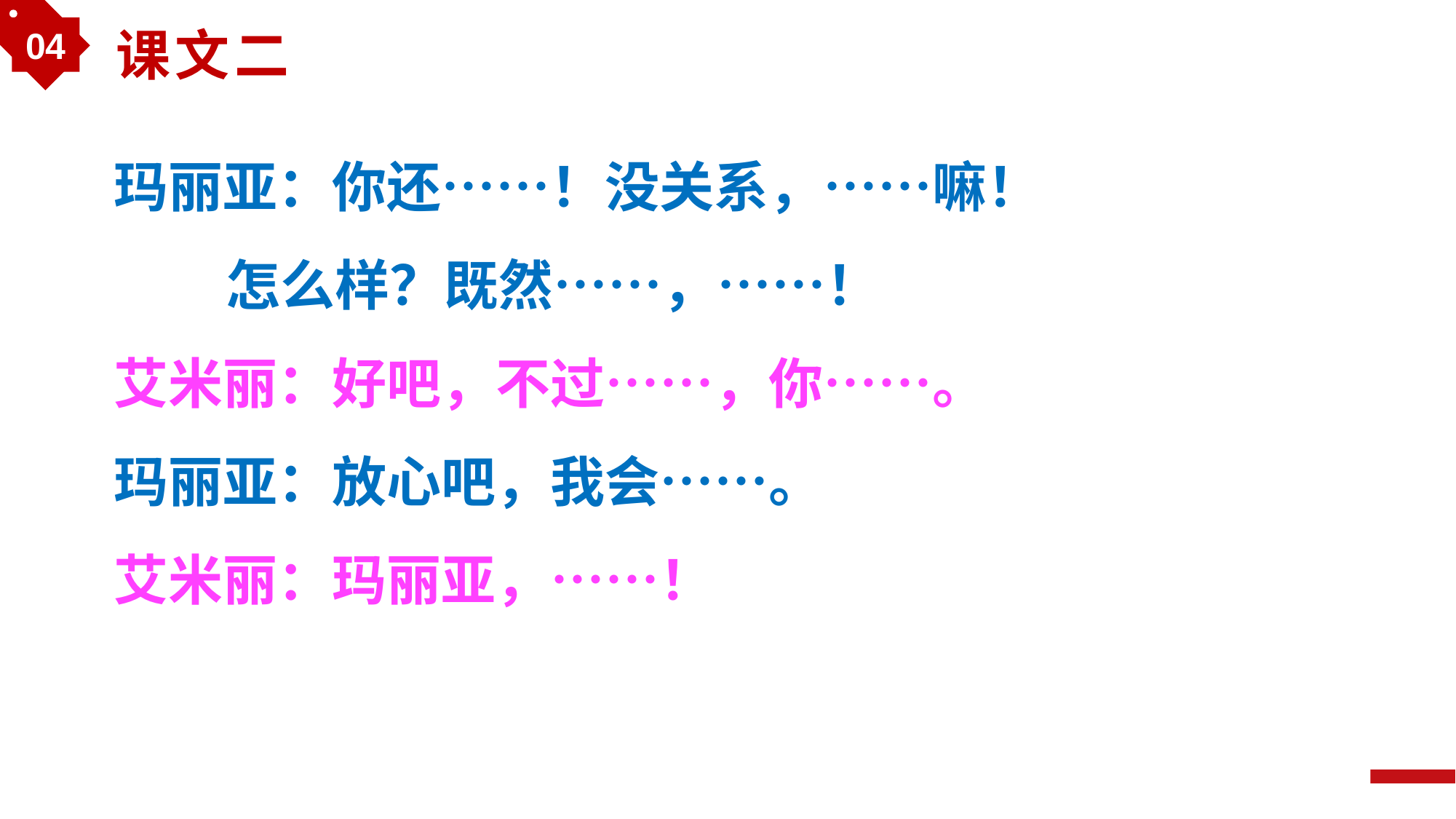

04
课文二
玛丽亚：你还……！没关系，……嘛！
        怎么样？既然……，……！
艾米丽：好吧，不过……，你……。
玛丽亚：放心吧，我会……。
艾米丽：玛丽亚，……！